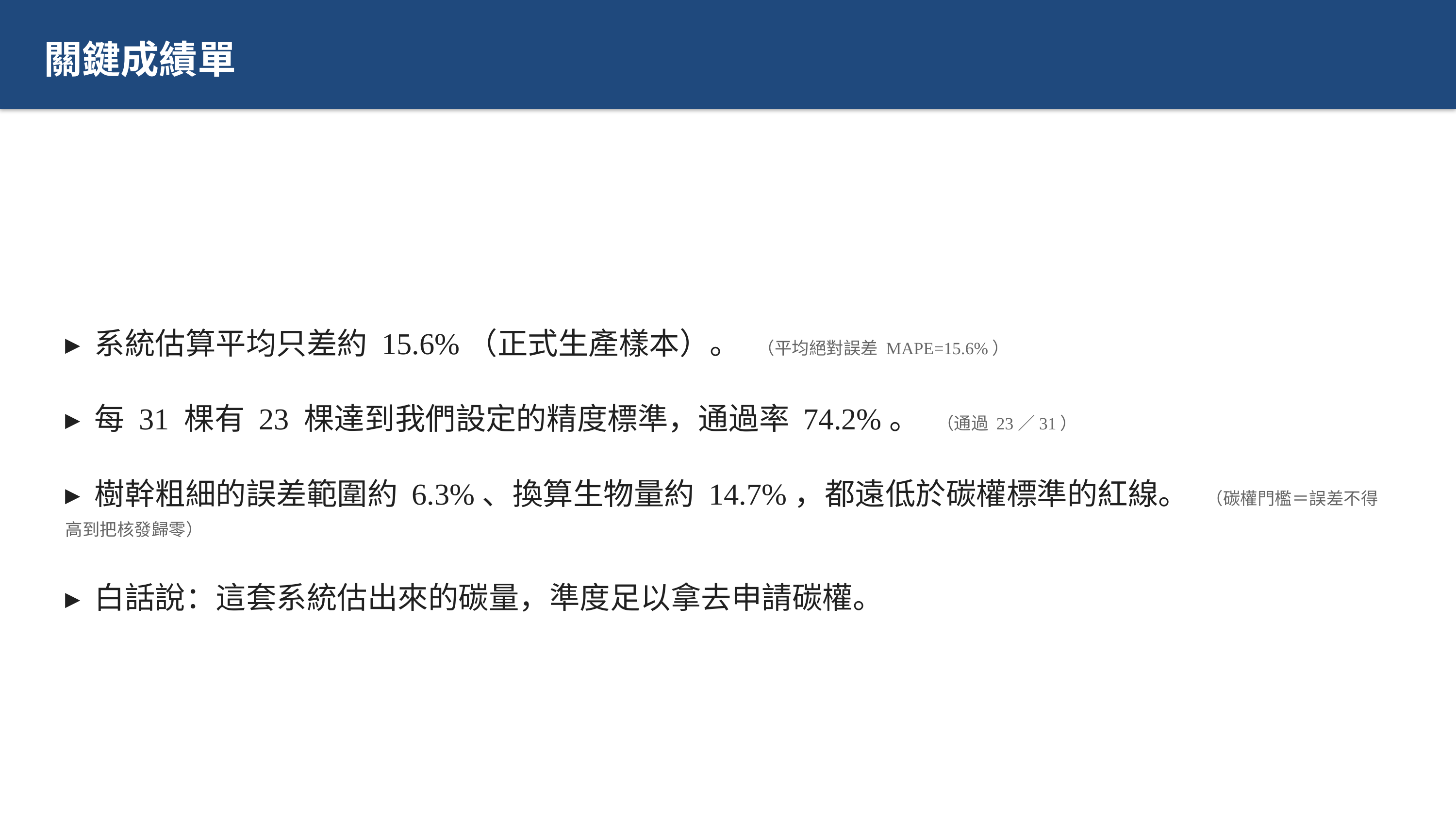

關鍵成績單
▸ 系統估算平均只差約 15.6%（正式生產樣本）。　（平均絕對誤差 MAPE=15.6%）
▸ 每 31 棵有 23 棵達到我們設定的精度標準，通過率 74.2%。　（通過 23／31）
▸ 樹幹粗細的誤差範圍約 6.3%、換算生物量約 14.7%，都遠低於碳權標準的紅線。　（碳權門檻＝誤差不得高到把核發歸零）
▸ 白話說：這套系統估出來的碳量，準度足以拿去申請碳權。